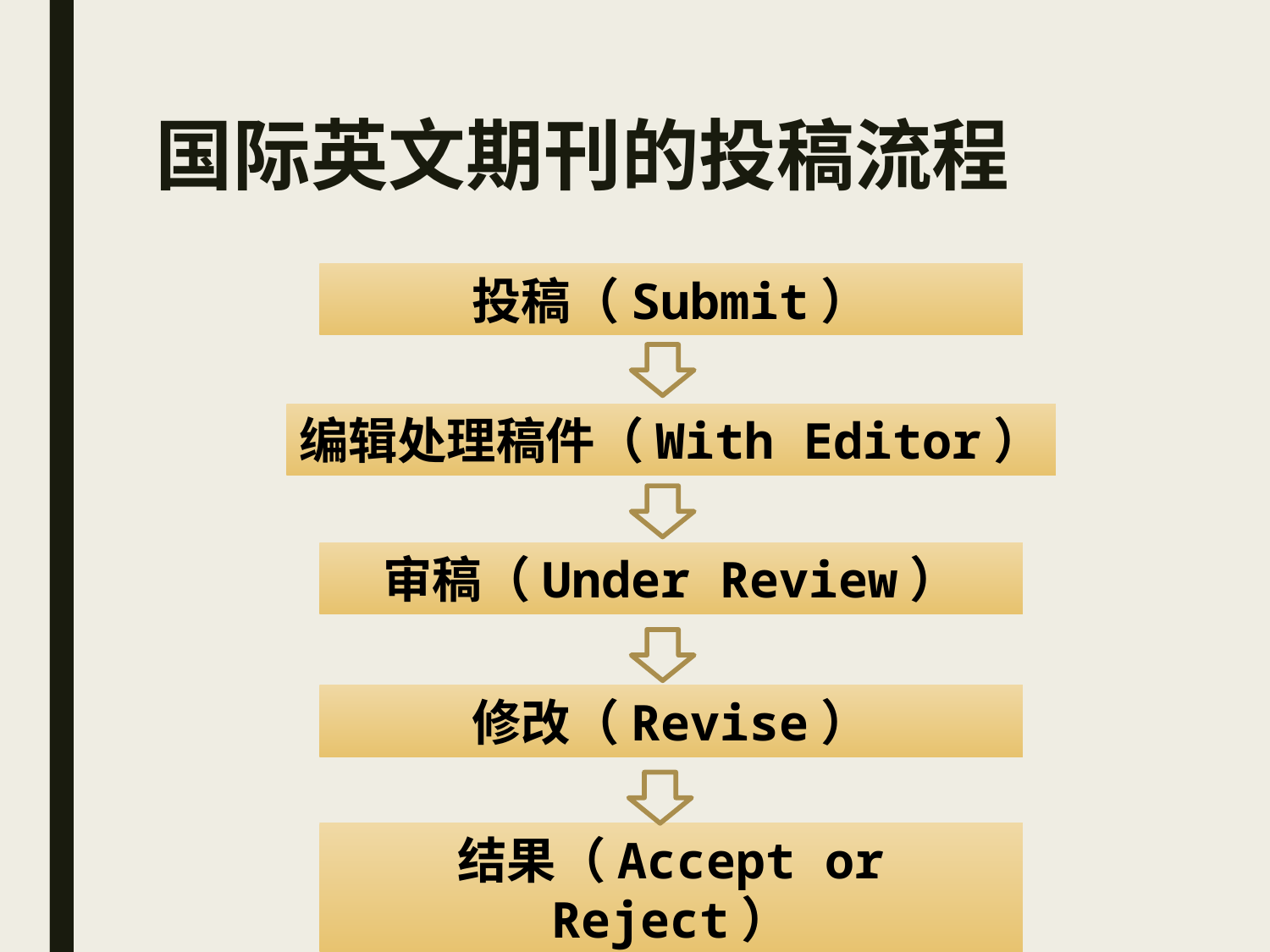

# 国际英文期刊的投稿流程
投稿（Submit）

编辑处理稿件（With Editor）

审稿（Under Review）

修改（Revise）

结果（Accept or Reject）